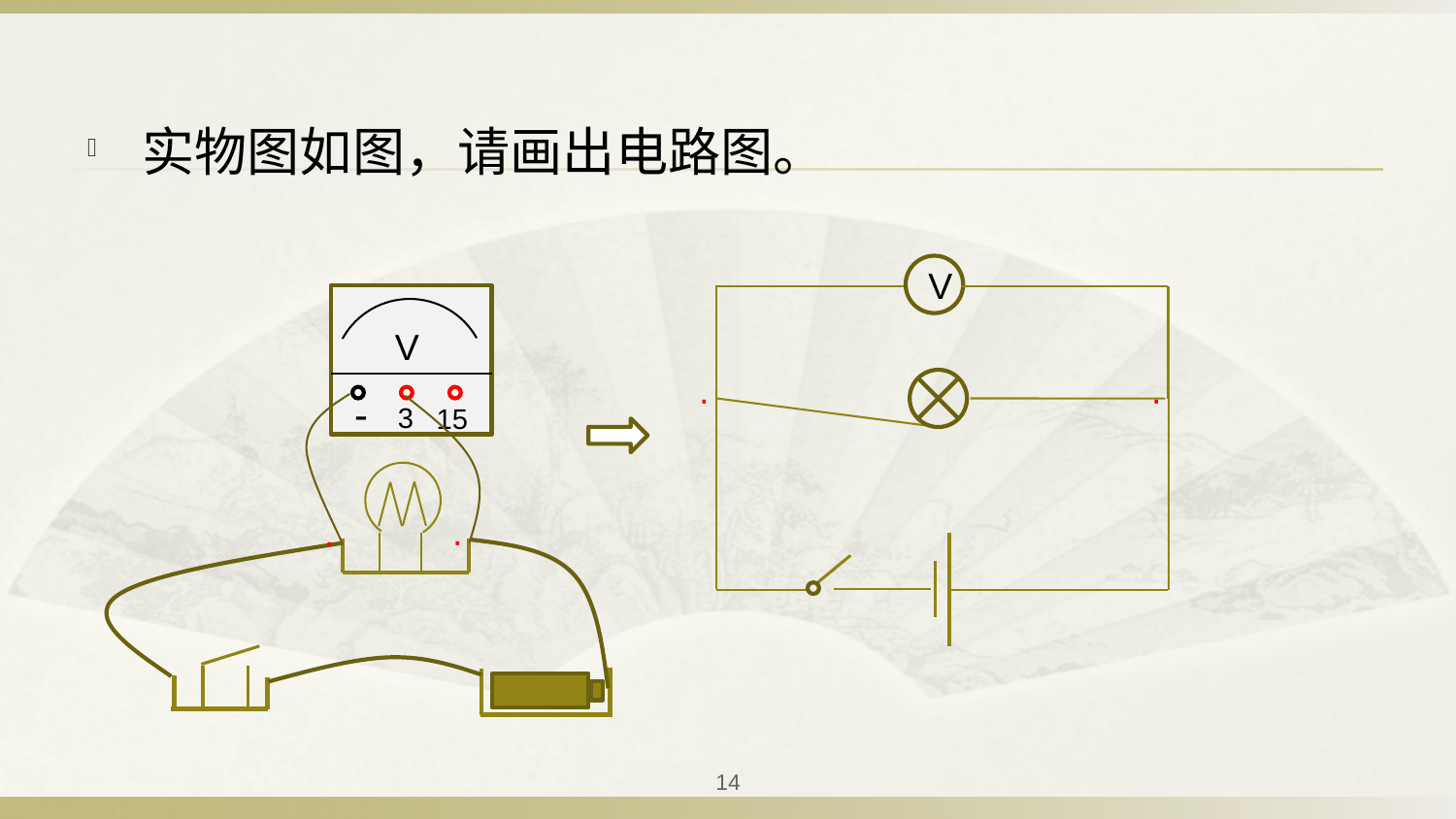

实物图如图，请画出电路图。
V

V

3
-
15
·
·

·
·

14